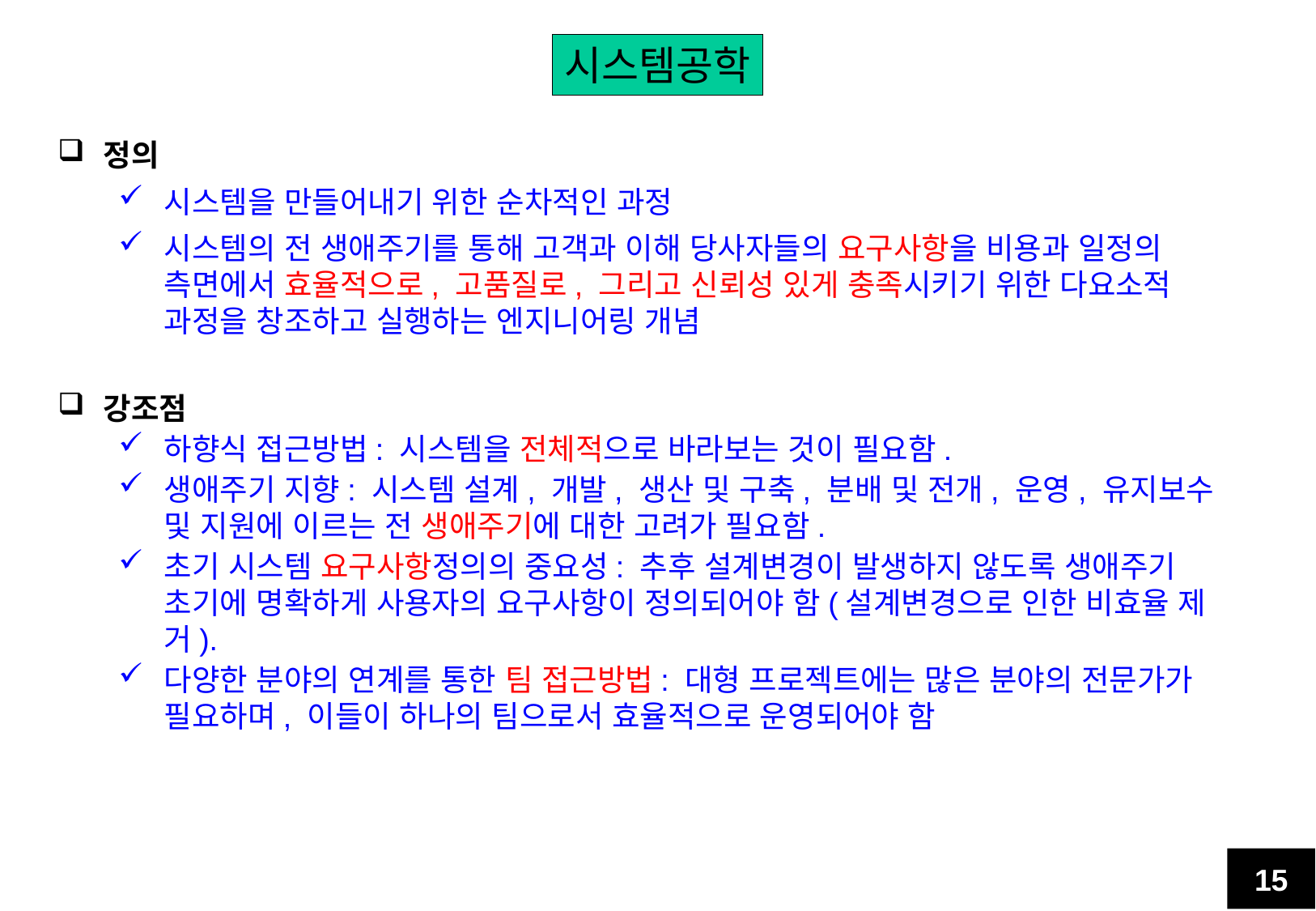

시스템공학
정의
시스템을 만들어내기 위한 순차적인 과정
시스템의 전 생애주기를 통해 고객과 이해 당사자들의 요구사항을 비용과 일정의 측면에서 효율적으로, 고품질로, 그리고 신뢰성 있게 충족시키기 위한 다요소적 과정을 창조하고 실행하는 엔지니어링 개념

강조점
하향식 접근방법: 시스템을 전체적으로 바라보는 것이 필요함.
생애주기 지향: 시스템 설계, 개발, 생산 및 구축, 분배 및 전개, 운영, 유지보수 및 지원에 이르는 전 생애주기에 대한 고려가 필요함.
초기 시스템 요구사항정의의 중요성: 추후 설계변경이 발생하지 않도록 생애주기 초기에 명확하게 사용자의 요구사항이 정의되어야 함(설계변경으로 인한 비효율 제거).
다양한 분야의 연계를 통한 팀 접근방법: 대형 프로젝트에는 많은 분야의 전문가가 필요하며, 이들이 하나의 팀으로서 효율적으로 운영되어야 함
15